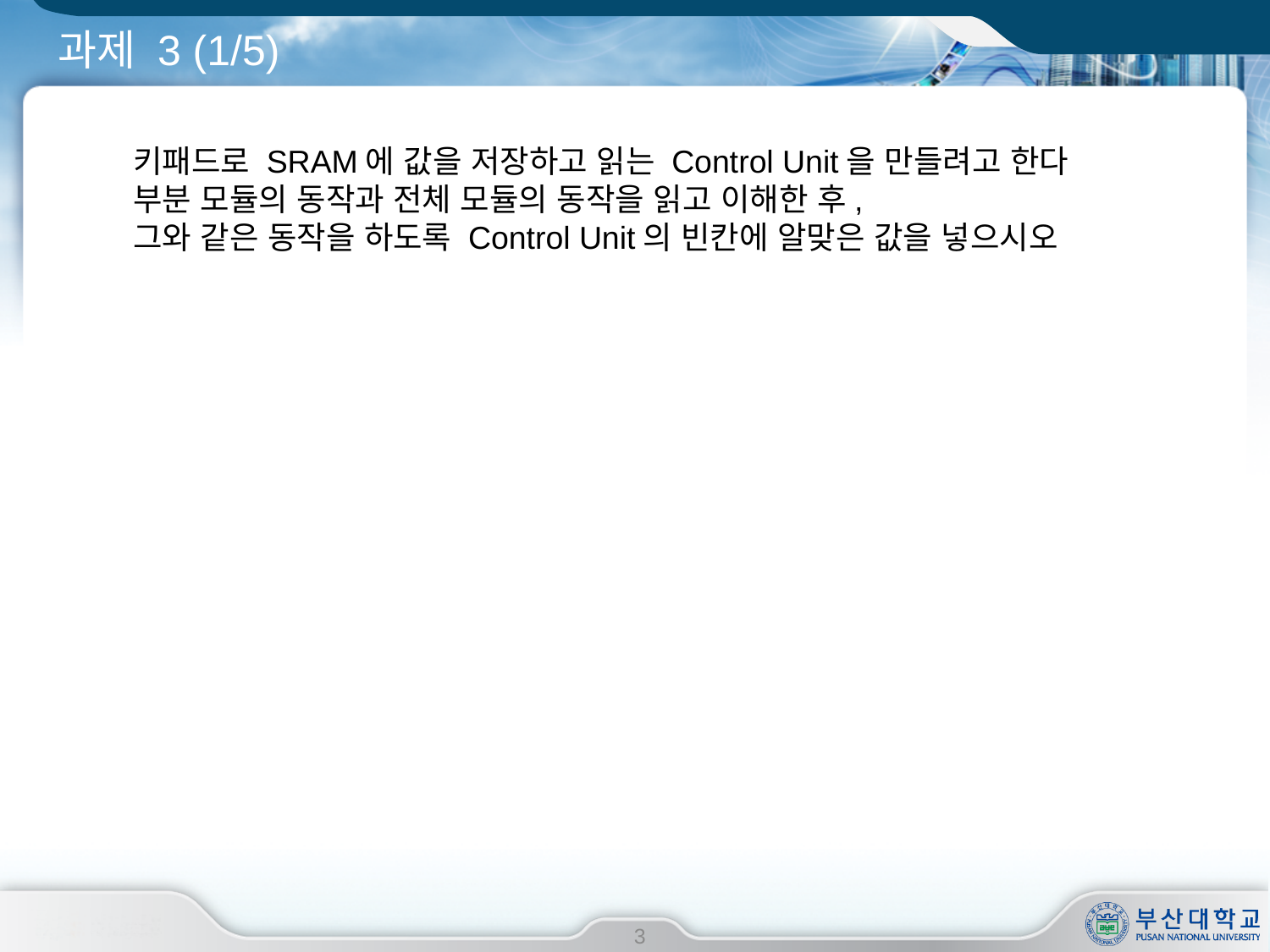

# 과제 3 (1/5)
키패드로 SRAM에 값을 저장하고 읽는 Control Unit을 만들려고 한다
부분 모듈의 동작과 전체 모듈의 동작을 읽고 이해한 후,
그와 같은 동작을 하도록 Control Unit의 빈칸에 알맞은 값을 넣으시오
3